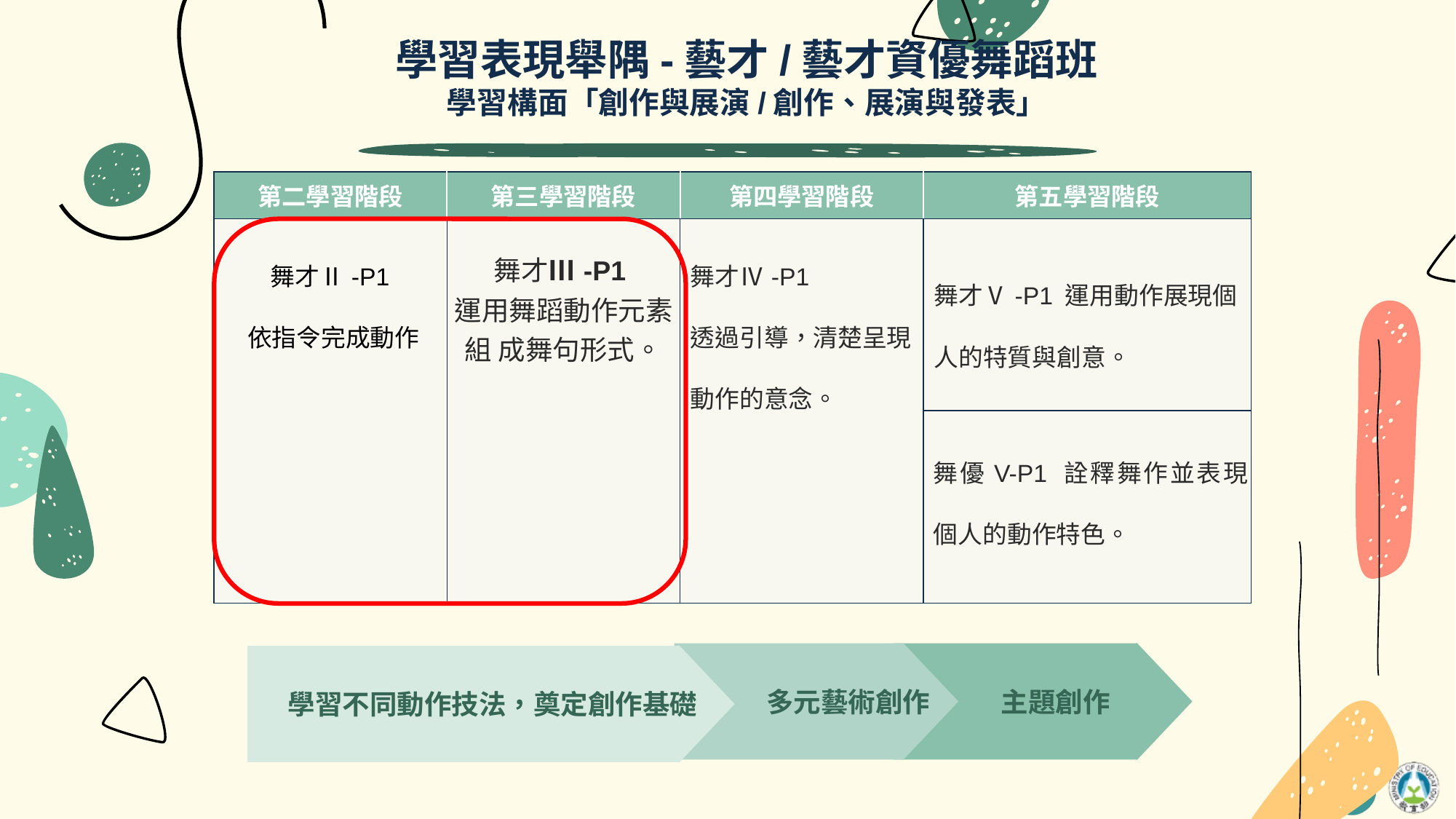

學習表現舉隅-藝才/藝才資優舞蹈班
學習構面「創作與展演/創作、展演與發表」
| 第二學習階段 | 第三學習階段 | 第四學習階段 | 第五學習階段 |
| --- | --- | --- | --- |
| 舞才Ⅱ-P1 依指令完成動作 | 舞才Ⅲ-P1 運用舞蹈動作元素組 成舞句形式。 | 舞才Ⅳ-P1 透過引導，清楚呈現動作的意念。 | 舞才Ⅴ-P1 運用動作展現個人的特質與創意。 |
|  |  |  | 舞優V-P1 詮釋舞作並表現個人的動作特色。 |

多元藝術創作
主題創作
學習不同動作技法，奠定創作基礎